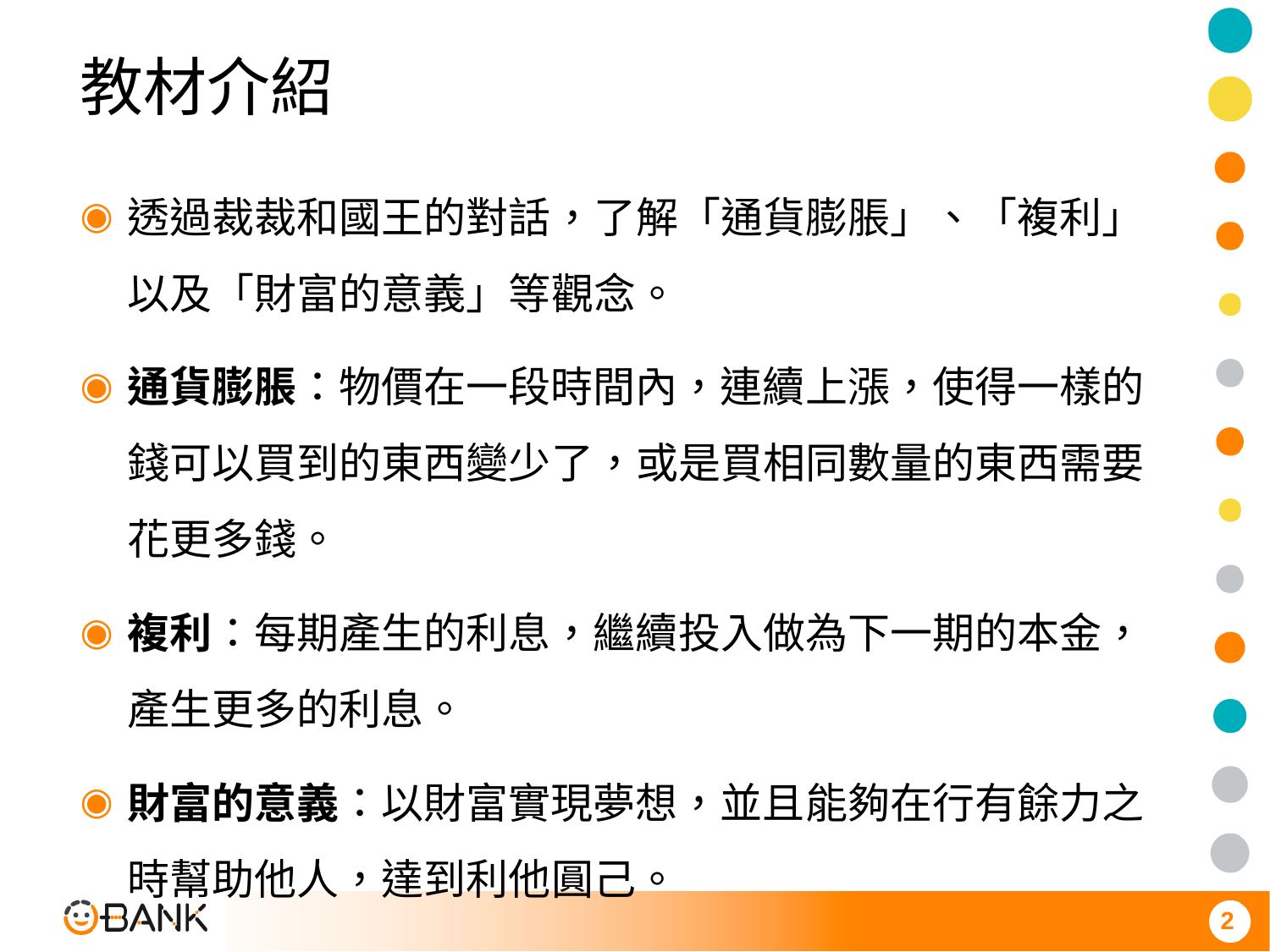

# 教材介紹
透過裁裁和國王的對話，了解「通貨膨脹」、「複利」以及「財富的意義」等觀念。
通貨膨脹：物價在一段時間內，連續上漲，使得一樣的錢可以買到的東西變少了，或是買相同數量的東西需要花更多錢。
複利：每期產生的利息，繼續投入做為下一期的本金，產生更多的利息。
財富的意義：以財富實現夢想，並且能夠在行有餘力之時幫助他人，達到利他圓己。